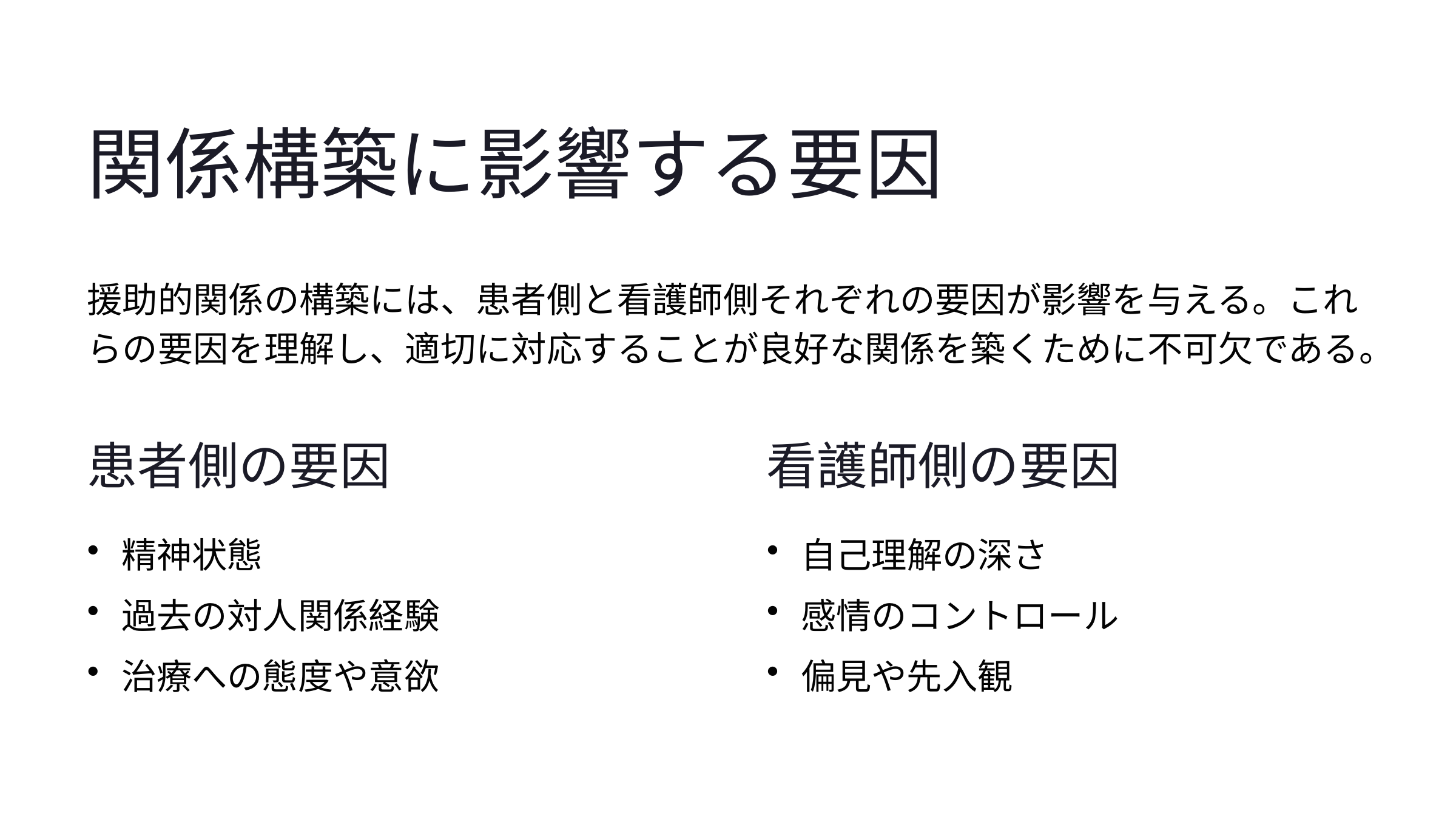

関係構築に影響する要因
援助的関係の構築には、患者側と看護師側それぞれの要因が影響を与える。これらの要因を理解し、適切に対応することが良好な関係を築くために不可欠である。
患者側の要因
看護師側の要因
精神状態
自己理解の深さ
過去の対人関係経験
感情のコントロール
治療への態度や意欲
偏見や先入観